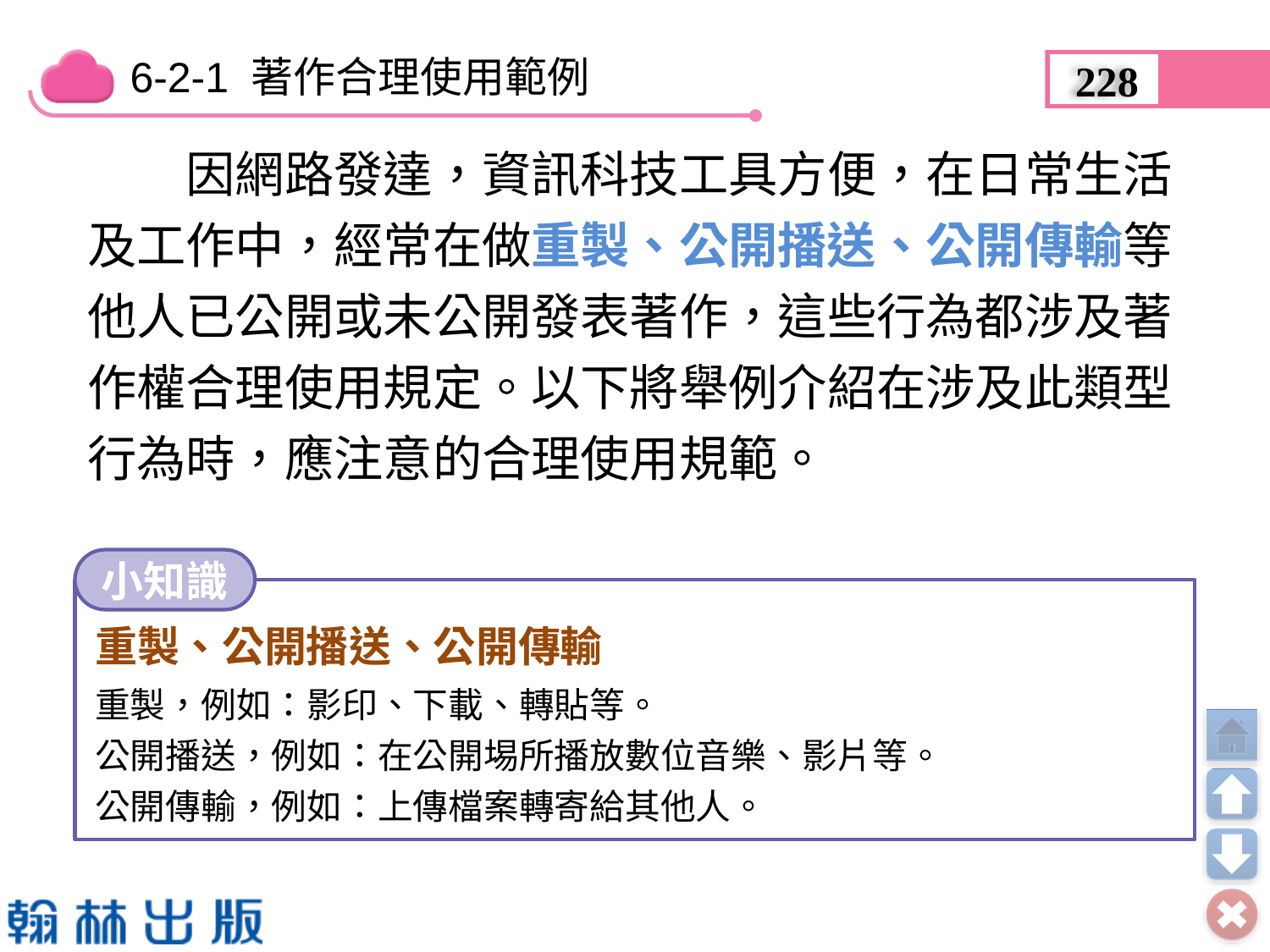

228
　　因網路發達，資訊科技工具方便，在日常生活及工作中，經常在做重製、公開播送、公開傳輸等他人已公開或未公開發表著作，這些行為都涉及著作權合理使用規定。以下將舉例介紹在涉及此類型行為時，應注意的合理使用規範。
小知識

重製、公開播送、公開傳輸
重製，例如：影印、下載、轉貼等。
公開播送，例如：在公開埸所播放數位音樂、影片等。
公開傳輸，例如：上傳檔案轉寄給其他人。